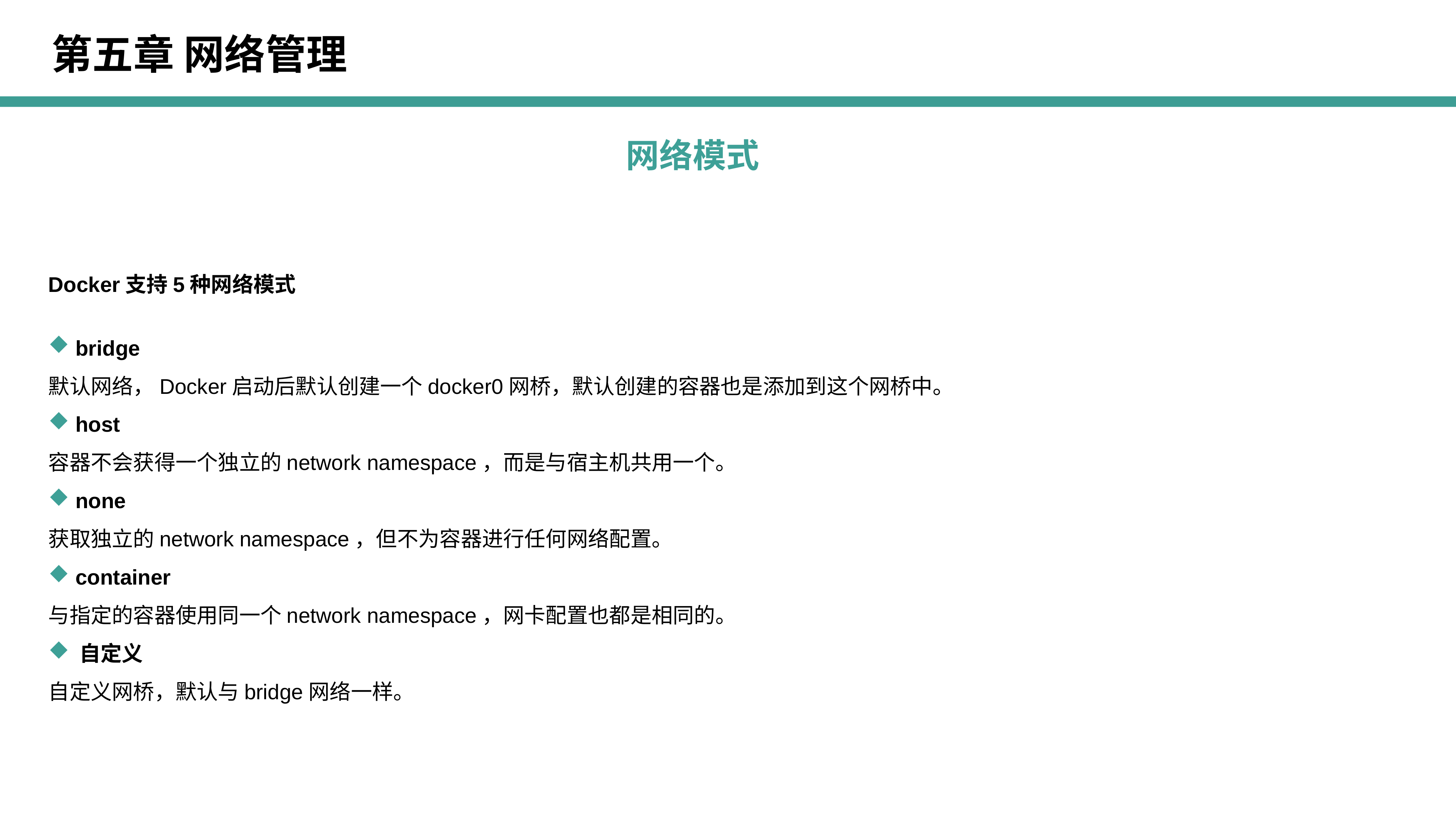

第五章 网络管理

网络模式
Docker支持5种网络模式

 bridge
默认网络，Docker启动后默认创建一个docker0网桥，默认创建的容器也是添加到这个网桥中。
 host
容器不会获得一个独立的network namespace，而是与宿主机共用一个。
 none
获取独立的network namespace，但不为容器进行任何网络配置。
 container
与指定的容器使用同一个network namespace，网卡配置也都是相同的。
 自定义
自定义网桥，默认与bridge网络一样。